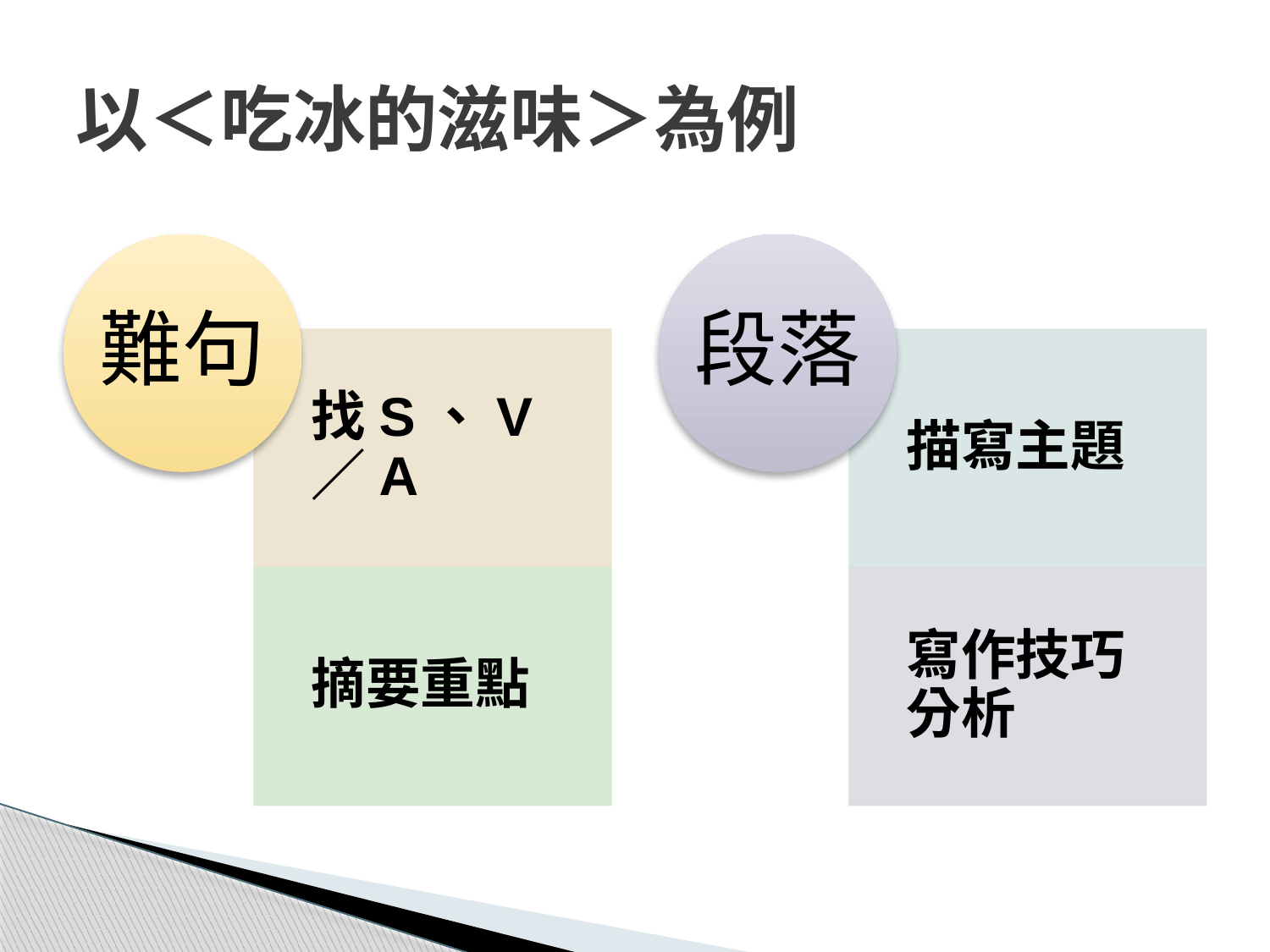

# 以＜吃冰的滋味＞為例
找S、V／A
摘要重點
難句
描寫主題
寫作技巧分析
段落